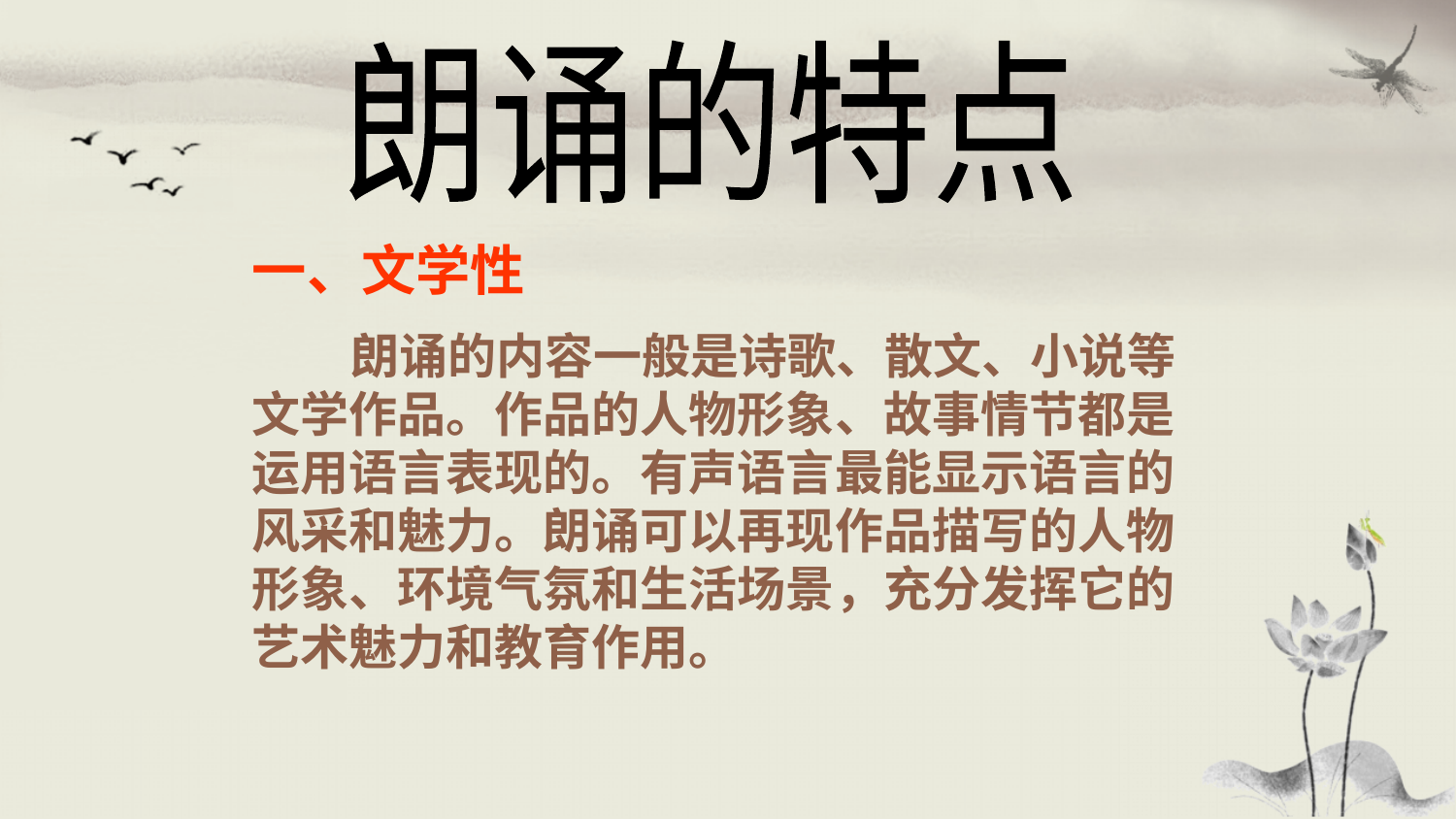

朗诵的特点
一、文学性
        朗诵的内容一般是诗歌、散文、小说等文学作品。作品的人物形象、故事情节都是运用语言表现的。有声语言最能显示语言的风采和魅力。朗诵可以再现作品描写的人物形象、环境气氛和生活场景，充分发挥它的艺术魅力和教育作用。